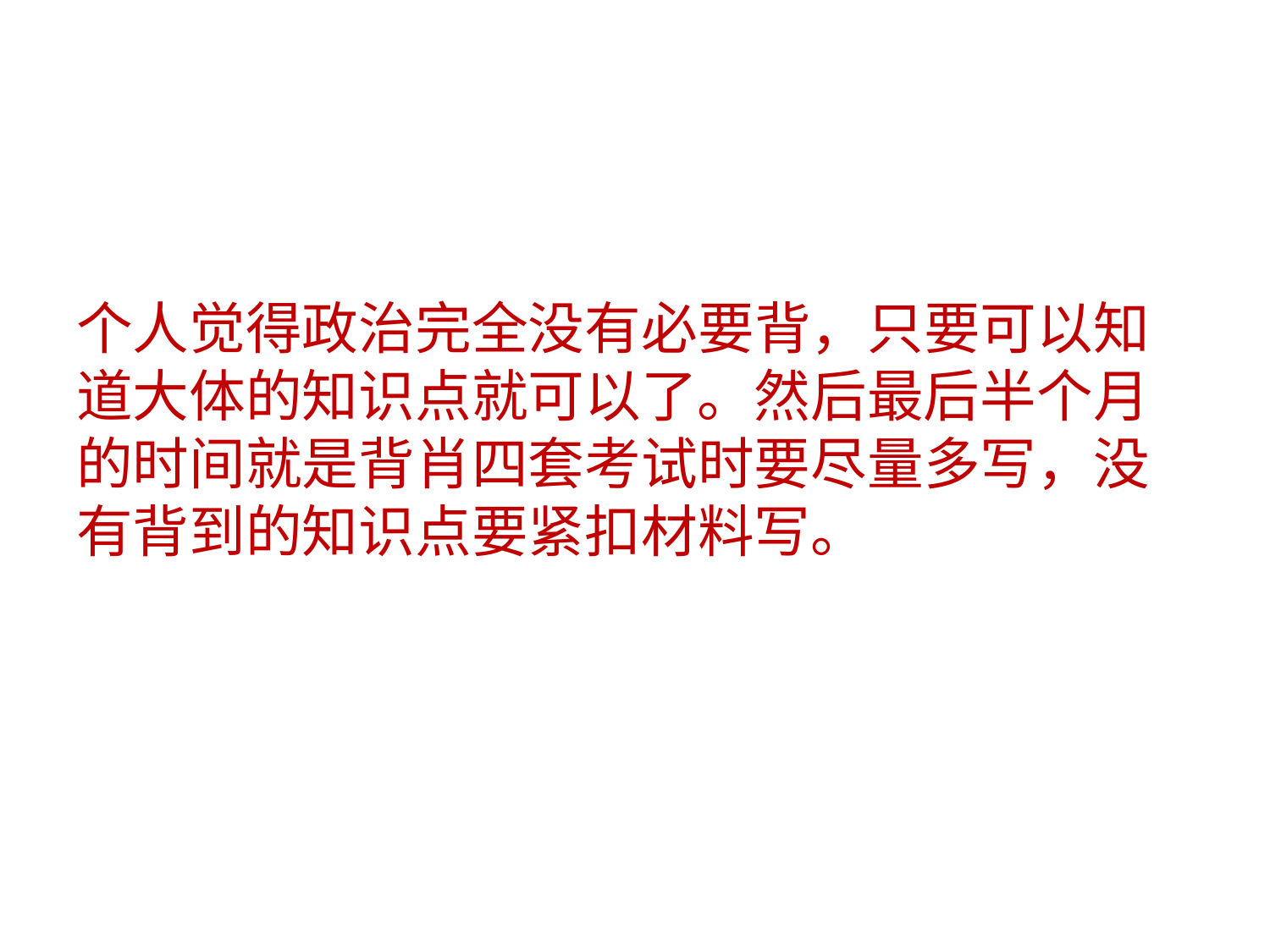

# 个人觉得政治完全没有必要背，只要可以知道大体的知识点就可以了。然后最后半个月的时间就是背肖四套考试时要尽量多写，没有背到的知识点要紧扣材料写。